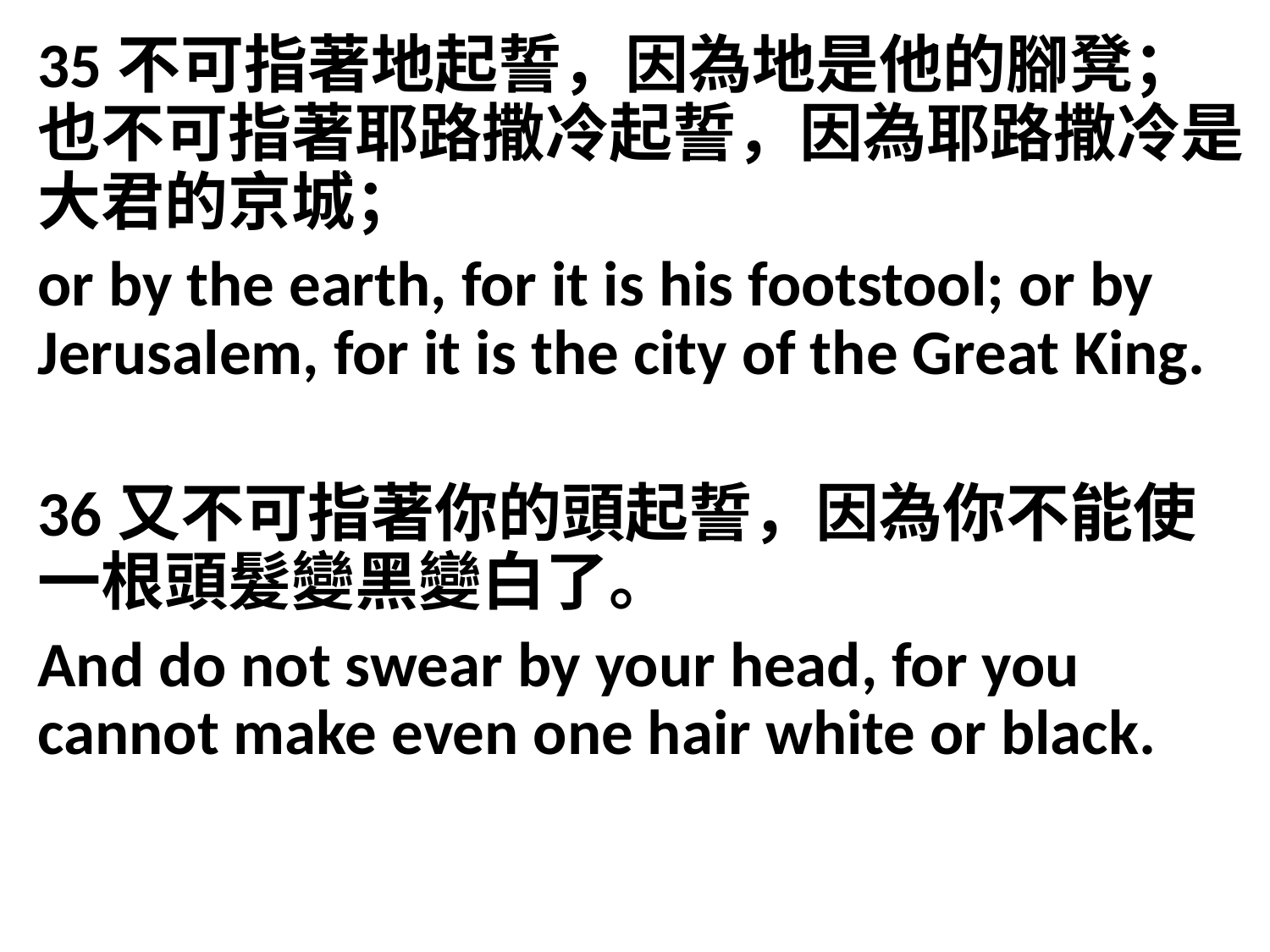

35不可指著地起誓，因為地是他的腳凳；也不可指著耶路撒冷起誓，因為耶路撒冷是大君的京城；
or by the earth, for it is his footstool; or by Jerusalem, for it is the city of the Great King.

36又不可指著你的頭起誓，因為你不能使一根頭髮變黑變白了。
And do not swear by your head, for you cannot make even one hair white or black.